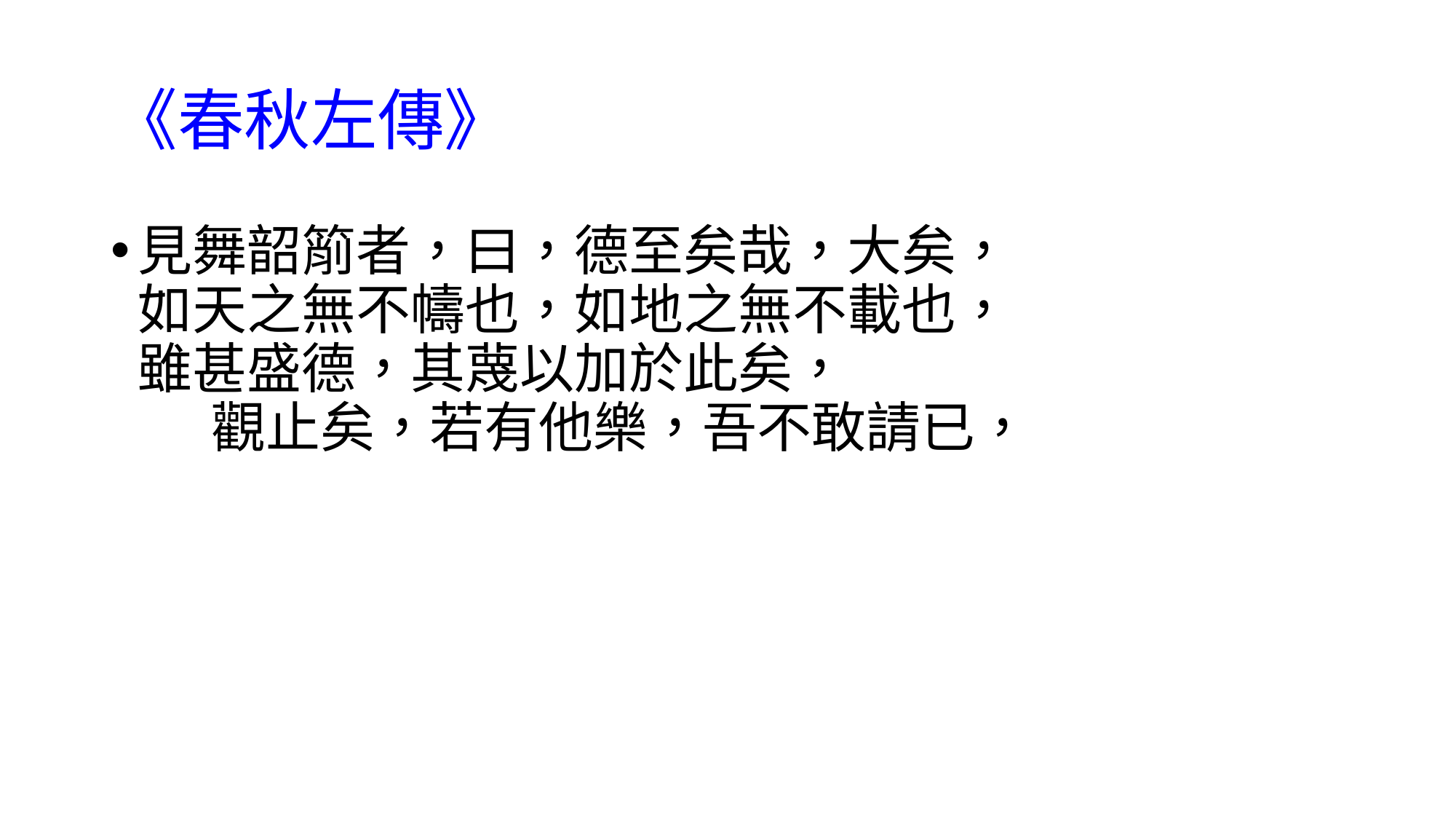

# 《春秋左傳》
見舞韶箾者，曰，德至矣哉，大矣，                       如天之無不幬也，如地之無不載也，                         雖甚盛德，其蔑以加於此矣，                                               觀止矣，若有他樂，吾不敢請已，